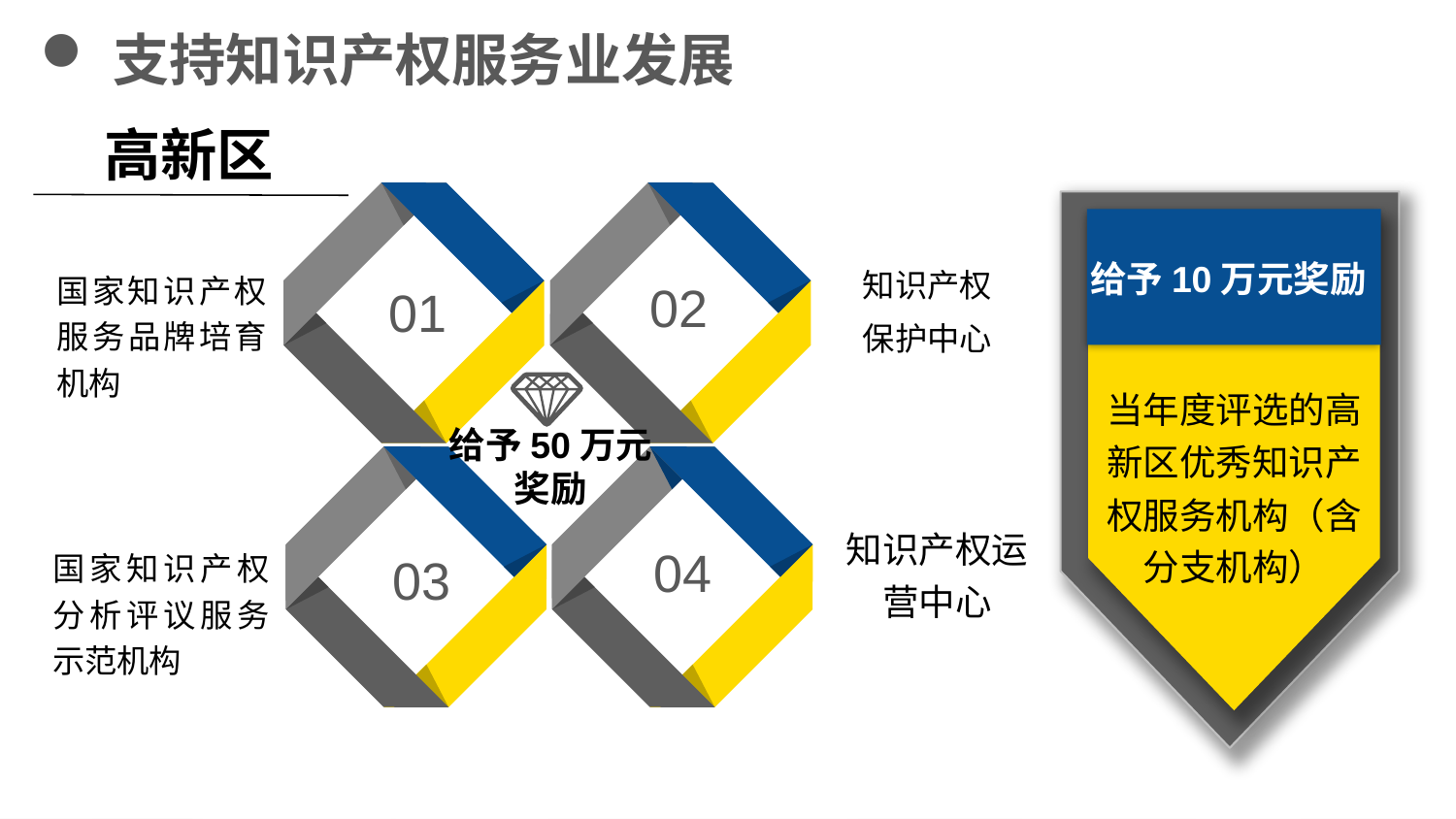

支持知识产权服务业发展
高新区

02
01
04
03

给予10万元奖励
知识产权
保护中心
国家知识产权服务品牌培育机构
当年度评选的高新区优秀知识产权服务机构（含分支机构）
给予50万元奖励
知识产权运营中心
国家知识产权分析评议服务示范机构